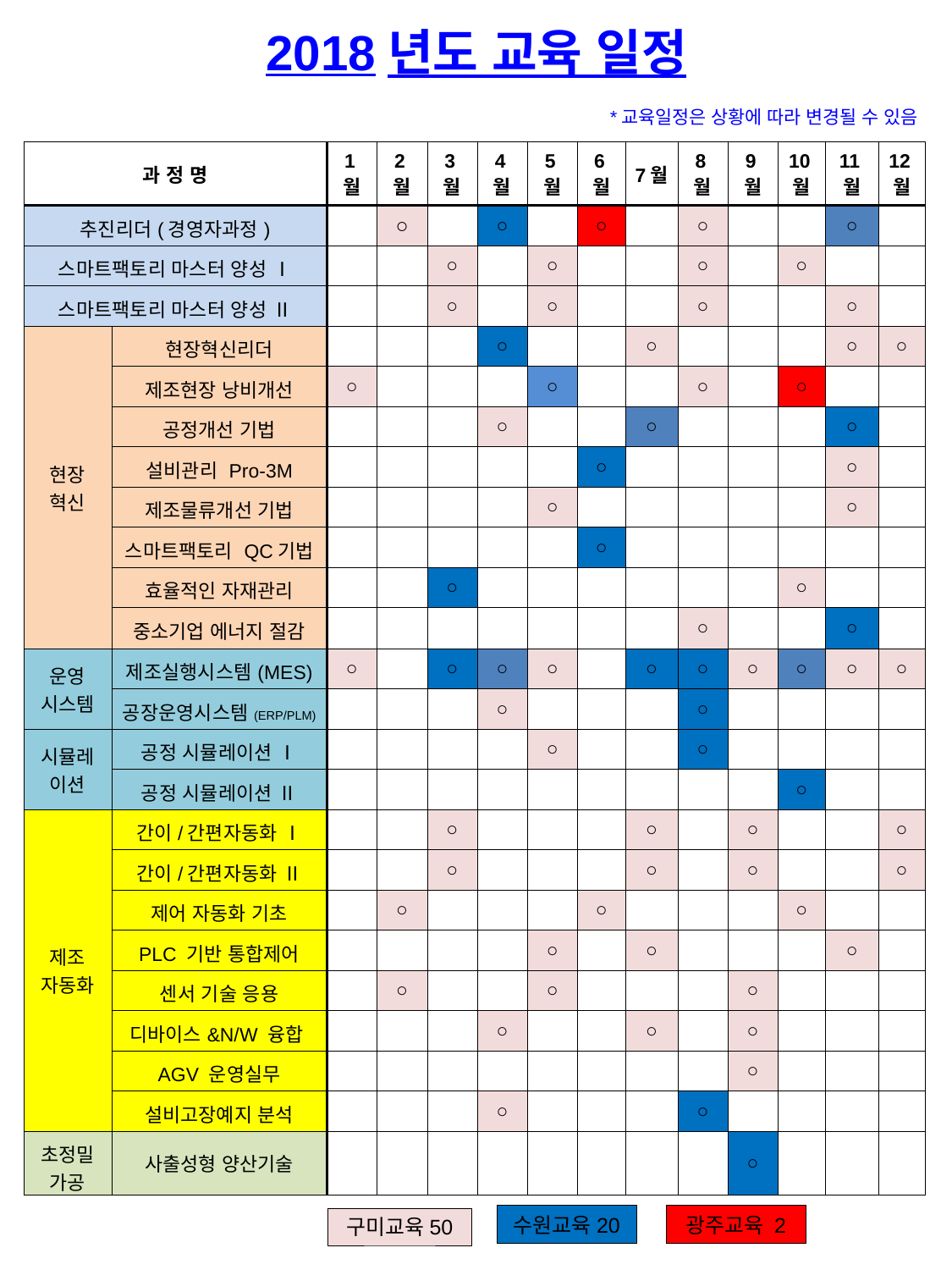

2018년도 교육 일정
*교육일정은 상황에 따라 변경될 수 있음
| 과 정 명 |  | 1월 | 2월 | 3월 | 4월 | 5월 | 6월 | 7월 | 8월 | 9월 | 10월 | 11월 | 12월 |
| --- | --- | --- | --- | --- | --- | --- | --- | --- | --- | --- | --- | --- | --- |
| 추진리더(경영자과정) |  |  | ○ |  | ○ |  | ○ |  | ○ |  |  | ○ |  |
| 스마트팩토리 마스터 양성 Ⅰ |  |  |  | ○ |  | ○ |  |  | ○ |  | ○ |  |  |
| 스마트팩토리 마스터 양성 Ⅱ |  |  |  | ○ |  | ○ |  |  | ○ |  |  | ○ |  |
| 현장 혁신 | 현장혁신리더 |  |  |  | ○ |  |  | ○ |  |  |  | ○ | ○ |
|  | 제조현장 낭비개선 | ○ |  |  |  | ○ |  |  | ○ |  | ○ |  |  |
|  | 공정개선 기법 |  |  |  | ○ |  |  | ○ |  |  |  | ○ |  |
|  | 설비관리 Pro-3M |  |  |  |  |  | ○ |  |  |  |  | ○ |  |
|  | 제조물류개선 기법 |  |  |  |  | ○ |  |  |  |  |  | ○ |  |
|  | 스마트팩토리 QC기법 |  |  |  |  |  | ○ |  |  |  |  |  |  |
|  | 효율적인 자재관리 |  |  | ○ |  |  |  |  |  |  | ○ |  |  |
|  | 중소기업 에너지 절감 |  |  |  |  |  |  |  | ○ |  |  | ○ |  |
| 운영 시스템 | 제조실행시스템(MES) | ○ |  | ○ | ○ | ○ |  | ○ | ○ | ○ | ○ | ○ | ○ |
|  | 공장운영시스템(ERP/PLM) |  |  |  | ○ |  |  |  | ○ |  |  |  |  |
| 시뮬레이션 | 공정 시뮬레이션 Ⅰ |  |  |  |  | ○ |  |  | ○ |  |  |  |  |
|  | 공정 시뮬레이션 Ⅱ |  |  |  |  |  |  |  |  |  | ○ |  |  |
| 제조 자동화 | 간이/간편자동화 Ⅰ |  |  | ○ |  |  |  | ○ |  | ○ |  |  | ○ |
|  | 간이/간편자동화 Ⅱ |  |  | ○ |  |  |  | ○ |  | ○ |  |  | ○ |
|  | 제어 자동화 기초 |  | ○ |  |  |  | ○ |  |  |  | ○ |  |  |
|  | PLC 기반 통합제어 |  |  |  |  | ○ |  | ○ |  |  |  | ○ |  |
|  | 센서 기술 응용 |  | ○ |  |  | ○ |  |  |  | ○ |  |  |  |
|  | 디바이스&N/W 융합 |  |  |  | ○ |  |  | ○ |  | ○ |  |  |  |
|  | AGV 운영실무 |  |  |  |  |  |  |  |  | ○ |  |  |  |
|  | 설비고장예지 분석 |  |  |  | ○ |  |  |  | ○ |  |  |  |  |
| 초정밀 가공 | 사출성형 양산기술 |  |  |  |  |  |  |  |  | ○ |  |  |  |
수원교육20
광주교육 2
구미교육50